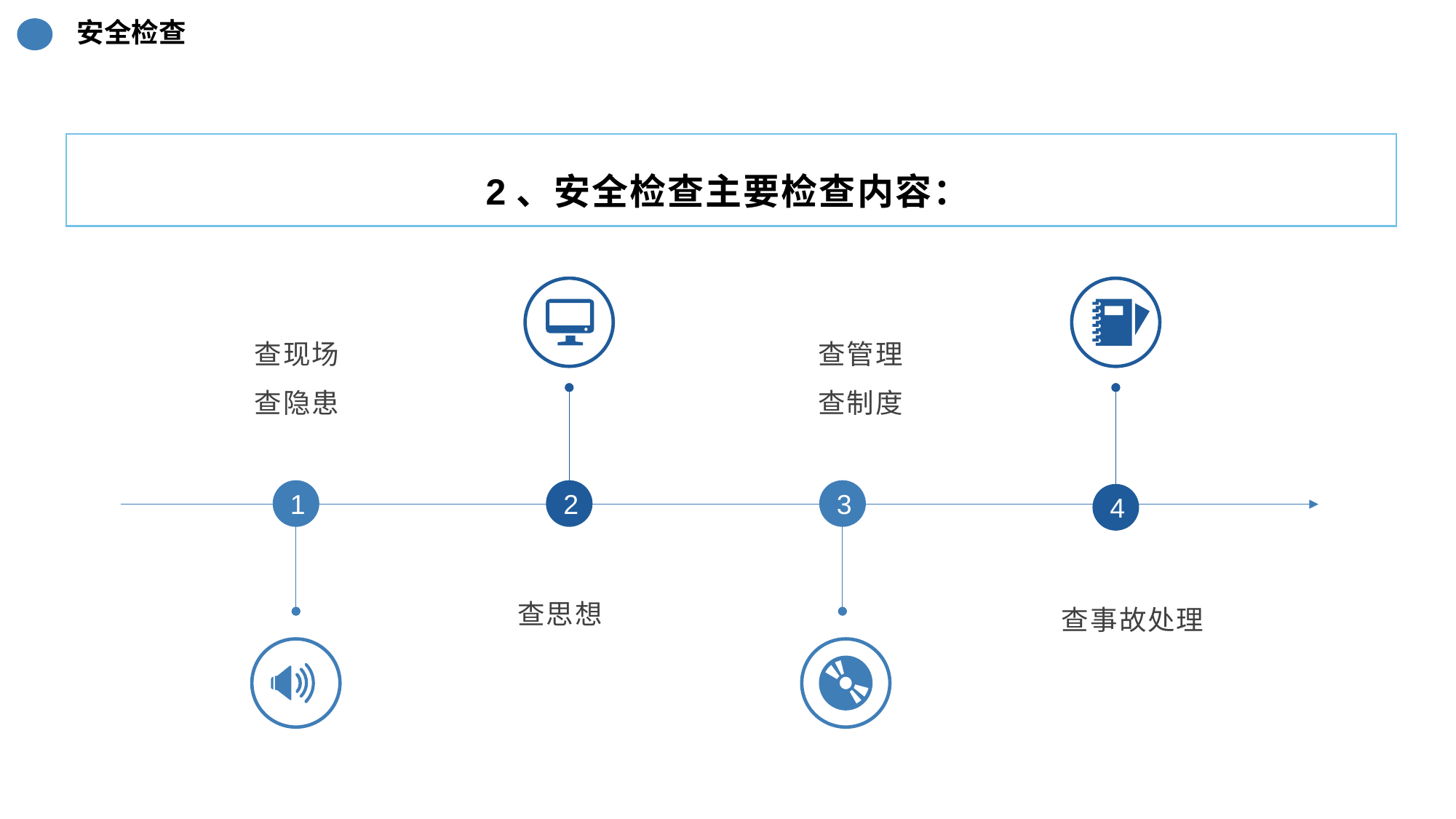

安全检查

2、安全检查主要检查内容：

查现场
查隐患
查管理
查制度

2
3
1
4
查思想
查事故处理